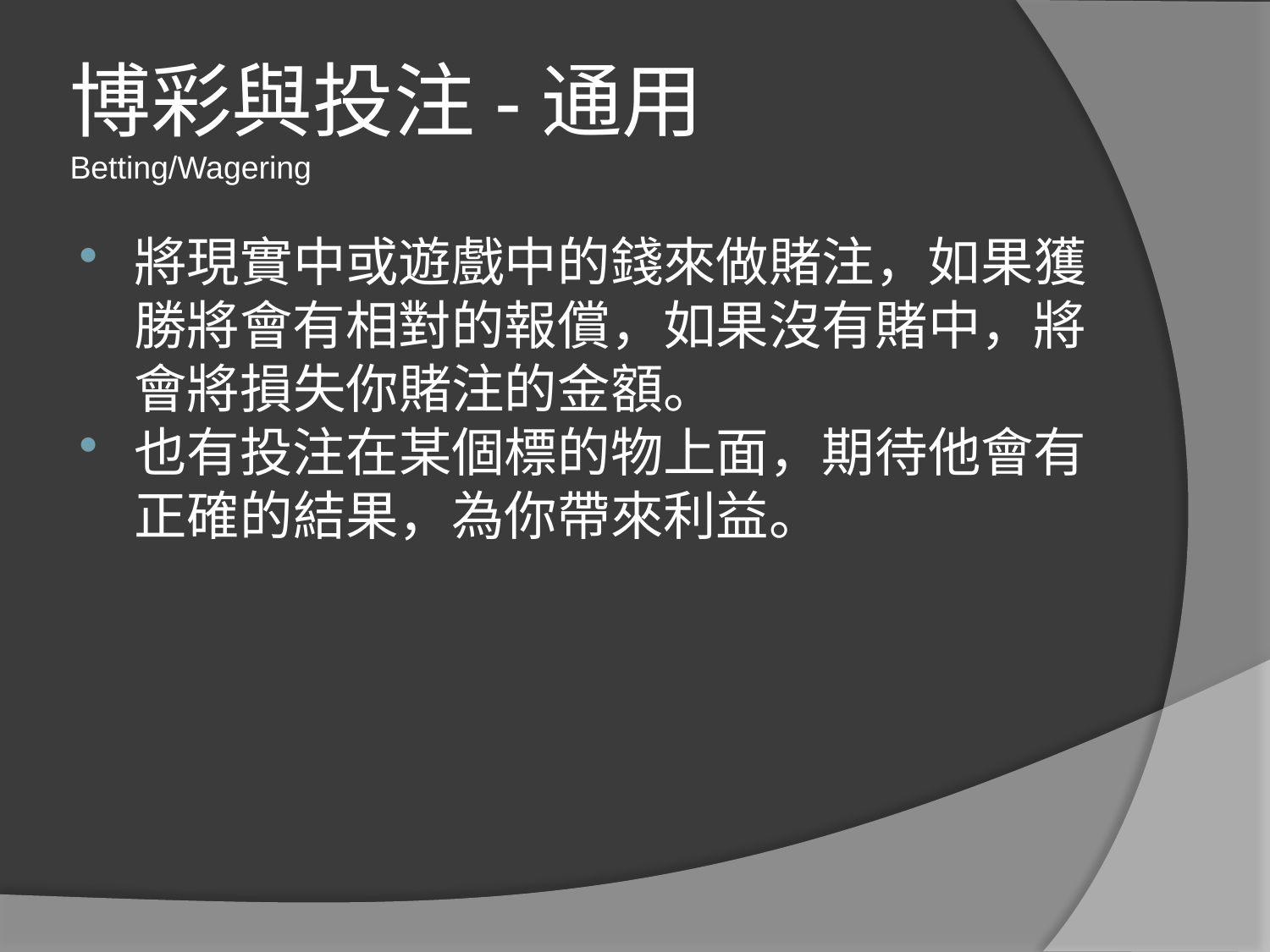

博彩與投注-通用
Betting/Wagering
將現實中或遊戲中的錢來做賭注，如果獲勝將會有相對的報償，如果沒有賭中，將會將損失你賭注的金額。
也有投注在某個標的物上面，期待他會有正確的結果，為你帶來利益。